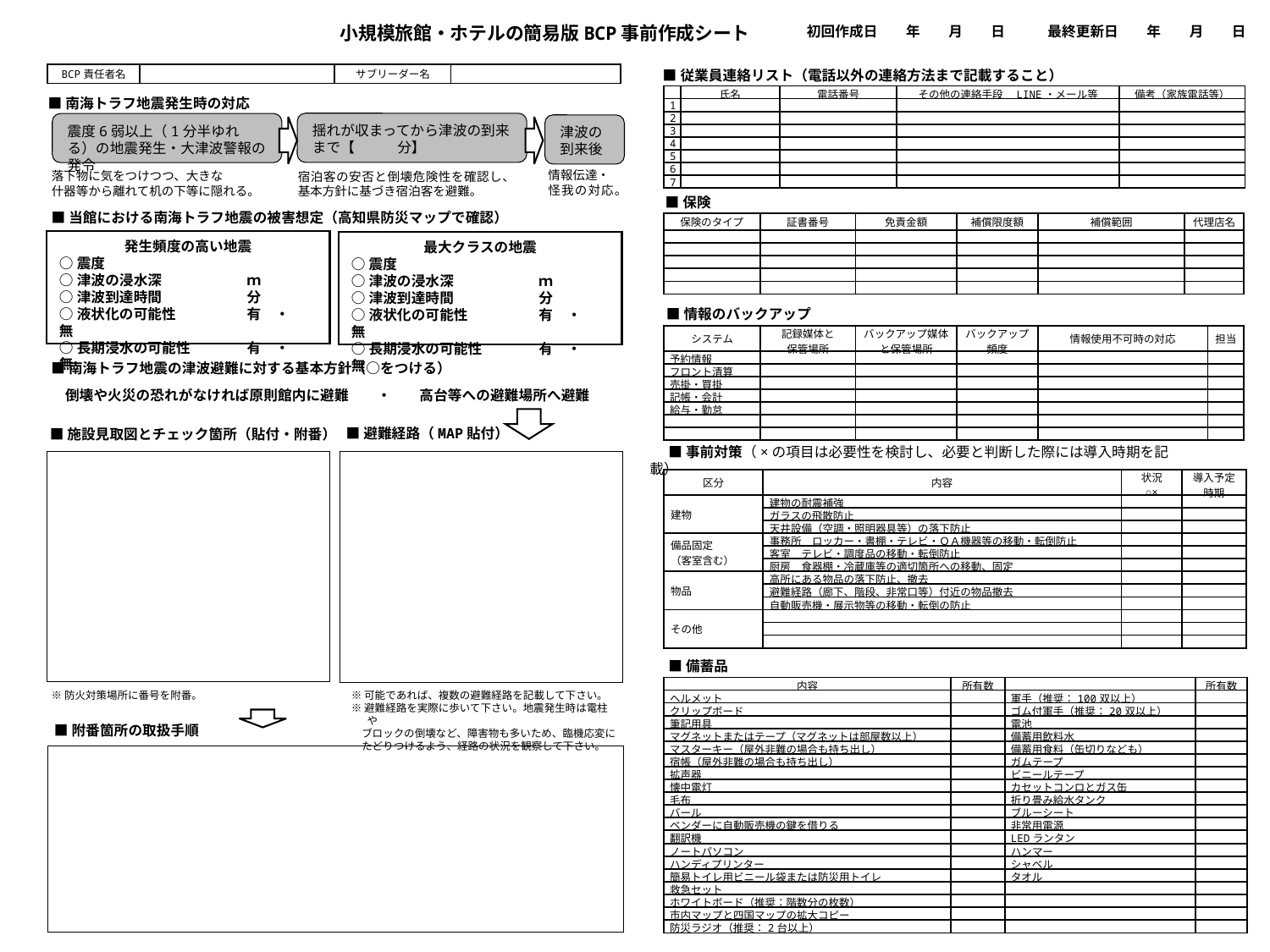

■施設見取り図とチェック箇所（防火対策用）

小規模旅館・ホテルの簡易版BCP事前作成シート
初回作成日　　年　　月　　日　　　最終更新日　　年　　月　　日
■従業員連絡リスト（電話以外の連絡方法まで記載すること）
| BCP責任者名 |  | サブリーダー名 |  |
| --- | --- | --- | --- |
|  | 氏名 | 電話番号 | その他の連絡手段　LINE・メール等 | 備考（家族電話等） |
| --- | --- | --- | --- | --- |
| 1 |  |  |  |  |
| 2 |  |  |  |  |
| 3 |  |  |  |  |
| 4 |  |  |  |  |
| 5 |  |  |  |  |
| 6 |  |  |  |  |
| 7 |  |  |  |  |
■南海トラフ地震発生時の対応
揺れが収まってから津波の到来まで【　　　分】
震度6弱以上（1分半ゆれる）の地震発生・大津波警報の発令
津波の到来後

情報伝達・
怪我の対応。
落下物に気をつけつつ、大きな
什器等から離れて机の下等に隠れる。
宿泊客の安否と倒壊危険性を確認し、基本方針に基づき宿泊客を避難。
■保険
■当館における南海トラフ地震の被害想定（高知県防災マップで確認）
| 保険のタイプ | 証書番号 | 免責金額 | 補償限度額 | 補償範囲 | 代理店名 |
| --- | --- | --- | --- | --- | --- |
|  |  |  |  |  |  |
|  |  |  |  |  |  |
|  |  |  |  |  |  |
|  |  |  |  |  |  |
|  |  |  |  |  |  |
発生頻度の高い地震
○震度
○津波の浸水深　　　　　　ｍ
○津波到達時間　　　　　　分
○液状化の可能性　　　　　有　・　無
○長期浸水の可能性　　　　有　・　無

最大クラスの地震
○震度
○津波の浸水深　　　　　　ｍ
○津波到達時間　　　　　　分
○液状化の可能性　　　　　有　・　無
○長期浸水の可能性　　　　有　・　無
■情報のバックアップ
| システム | 記録媒体と 保管場所 | バックアップ媒体と保管場所 | バックアップ 頻度 | 情報使用不可時の対応 | 担当 |
| --- | --- | --- | --- | --- | --- |
| 予約情報 |  |  |  |  |  |
| フロント清算 |  |  |  |  |  |
| 売掛・買掛 |  |  |  |  |  |
| 記帳・会計 |  |  |  |  |  |
| 給与・勤怠 |  |  |  |  |  |
|  |  |  |  |  |  |
|  |  |  |  |  |  |
■南海トラフ地震の津波避難に対する基本方針（○をつける）

　倒壊や火災の恐れがなければ原則館内に避難　　・　　高台等への避難場所へ避難

■避難経路（MAP貼付）
■施設見取図とチェック箇所（貼付・附番）
■事前対策（×の項目は必要性を検討し、必要と判断した際には導入時期を記載）

| 区分 | 内容 | 状況 ○× | 導入予定時期 |
| --- | --- | --- | --- |
| 建物 | 建物の耐震補強 |  |  |
|  | ガラスの飛散防止 |  |  |
|  | 天井設備（空調・照明器具等）の落下防止 |  |  |
| 備品固定 （客室含む） | 事務所　ロッカー・書棚・テレビ・ＯＡ機器等の移動・転倒防止 |  |  |
|  | 客室　テレビ・調度品の移動・転倒防止 |  |  |
|  | 厨房　食器棚・冷蔵庫等の適切箇所への移動、固定 |  |  |
| 物品 | 高所にある物品の落下防止、撤去 |  |  |
|  | 避難経路（廊下、階段、非常口等）付近の物品撤去 |  |  |
|  | 自動販売機・展示物等の移動・転倒の防止 |  |  |
| その他 |  |  |  |
|  |  |  |  |
|  |  |  |  |
■備蓄品
| 内容 | 所有数 |  | 所有数 |
| --- | --- | --- | --- |
| ヘルメット |  | 軍手（推奨：100双以上） |  |
| クリップボード |  | ゴム付軍手（推奨：20双以上） |  |
| 筆記用具 |  | 電池 |  |
| マグネットまたはテープ（マグネットは部屋数以上） |  | 備蓄用飲料水 |  |
| マスターキー（屋外非難の場合も持ち出し） |  | 備蓄用食料（缶切りなども） |  |
| 宿帳（屋外非難の場合も持ち出し） |  | ガムテープ |  |
| 拡声器 |  | ビニールテープ |  |
| 懐中電灯 |  | カセットコンロとガス缶 |  |
| 毛布 |  | 折り畳み給水タンク |  |
| バール |  | ブルーシート |  |
| ベンダーに自動販売機の鍵を借りる |  | 非常用電源 |  |
| 翻訳機 |  | LEDランタン |  |
| ノートパソコン |  | ハンマー |  |
| ハンディプリンター |  | シャベル |  |
| 簡易トイレ用ビニール袋または防災用トイレ |  | タオル |  |
| 救急セット |  |  |  |
| ホワイトボード（推奨：階数分の枚数） |  |  |  |
| 市内マップと四国マップの拡大コピー |  |  |  |
| 防災ラジオ（推奨：2台以上） |  |  |  |
※防火対策場所に番号を附番。
※可能であれば、複数の避難経路を記載して下さい。
※避難経路を実際に歩いて下さい。地震発生時は電柱や
　ブロックの倒壊など、障害物も多いため、臨機応変に
　たどりつけるよう、経路の状況を観察して下さい。

■附番箇所の取扱手順